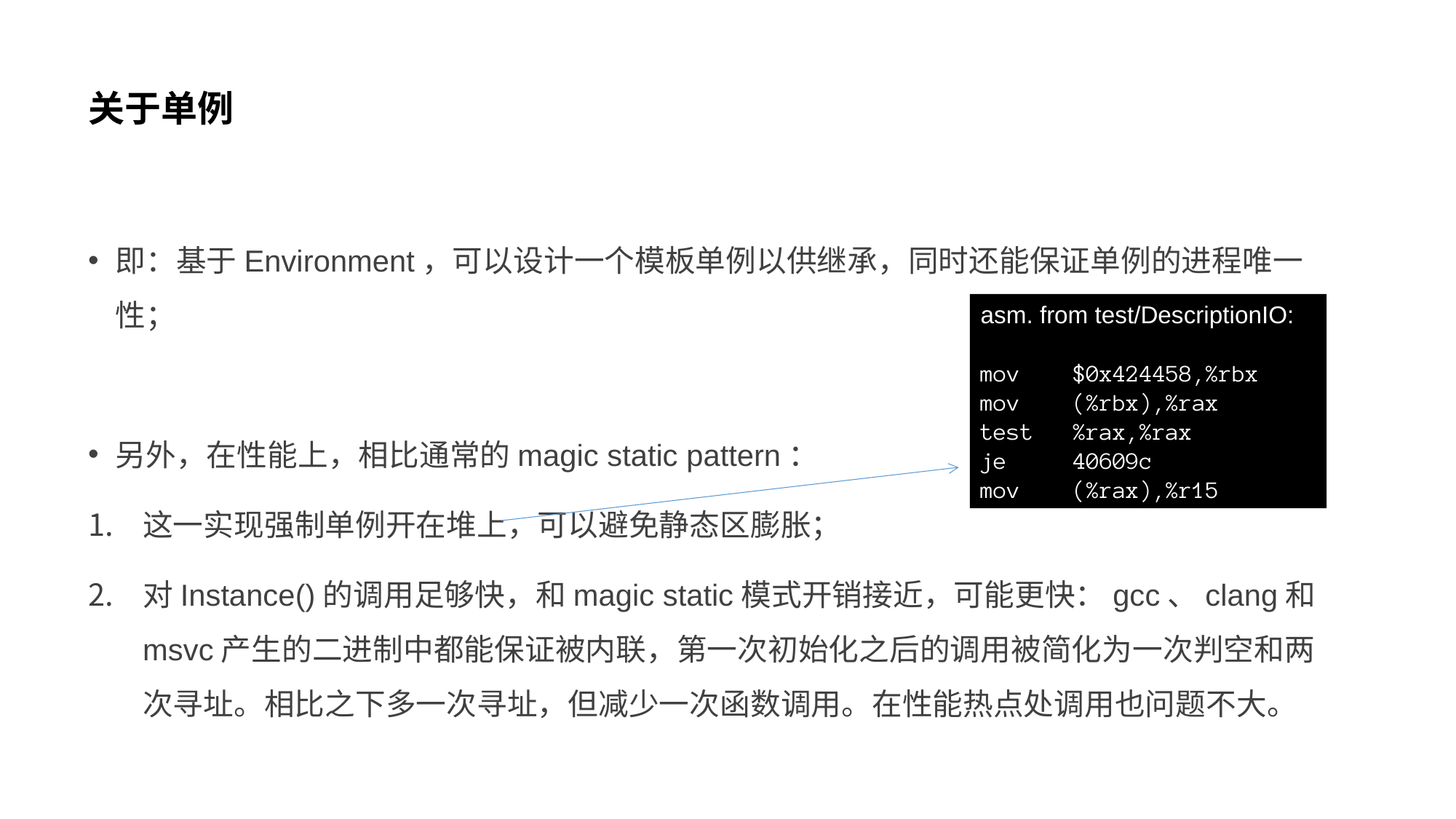

# 关于单例
即：基于Environment，可以设计一个模板单例以供继承，同时还能保证单例的进程唯一性；

另外，在性能上，相比通常的magic static pattern：
这一实现强制单例开在堆上，可以避免静态区膨胀；
对Instance()的调用足够快，和magic static模式开销接近，可能更快：gcc、clang和msvc产生的二进制中都能保证被内联，第一次初始化之后的调用被简化为一次判空和两次寻址。相比之下多一次寻址，但减少一次函数调用。在性能热点处调用也问题不大。
asm. from test/DescriptionIO:

mov    $0x424458,%rbx
mov    (%rbx),%rax
test   %rax,%rax
je     40609c
mov    (%rax),%r15
24